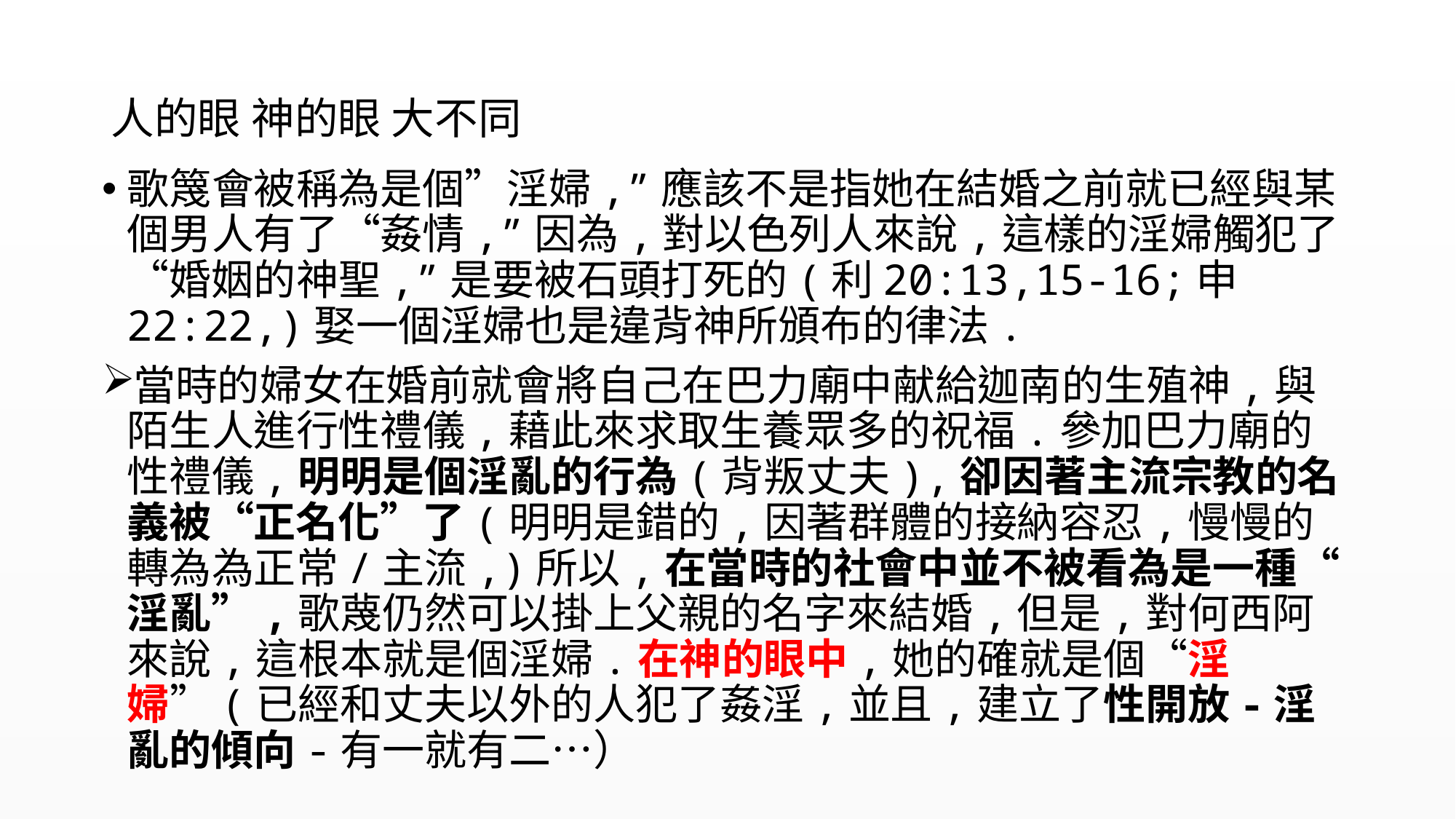

# 人的眼 神的眼 大不同
歌篾會被稱為是個”淫婦,”應該不是指她在結婚之前就已經與某個男人有了“姦情,”因為,對以色列人來說,這樣的淫婦觸犯了“婚姻的神聖,”是要被石頭打死的(利20:13,15-16;申22:22,)娶一個淫婦也是違背神所頒布的律法.
當時的婦女在婚前就會將自己在巴力廟中献給迦南的生殖神,與陌生人進行性禮儀,藉此來求取生養眾多的祝福.參加巴力廟的性禮儀,明明是個淫亂的行為(背叛丈夫),卻因著主流宗教的名義被“正名化”了(明明是錯的,因著群體的接納容忍,慢慢的轉為為正常/主流,)所以,在當時的社會中並不被看為是一種“淫亂”,歌蔑仍然可以掛上父親的名字來結婚,但是,對何西阿來說,這根本就是個淫婦.在神的眼中,她的確就是個“淫婦”(已經和丈夫以外的人犯了姦淫,並且,建立了性開放-淫亂的傾向-有一就有二…）